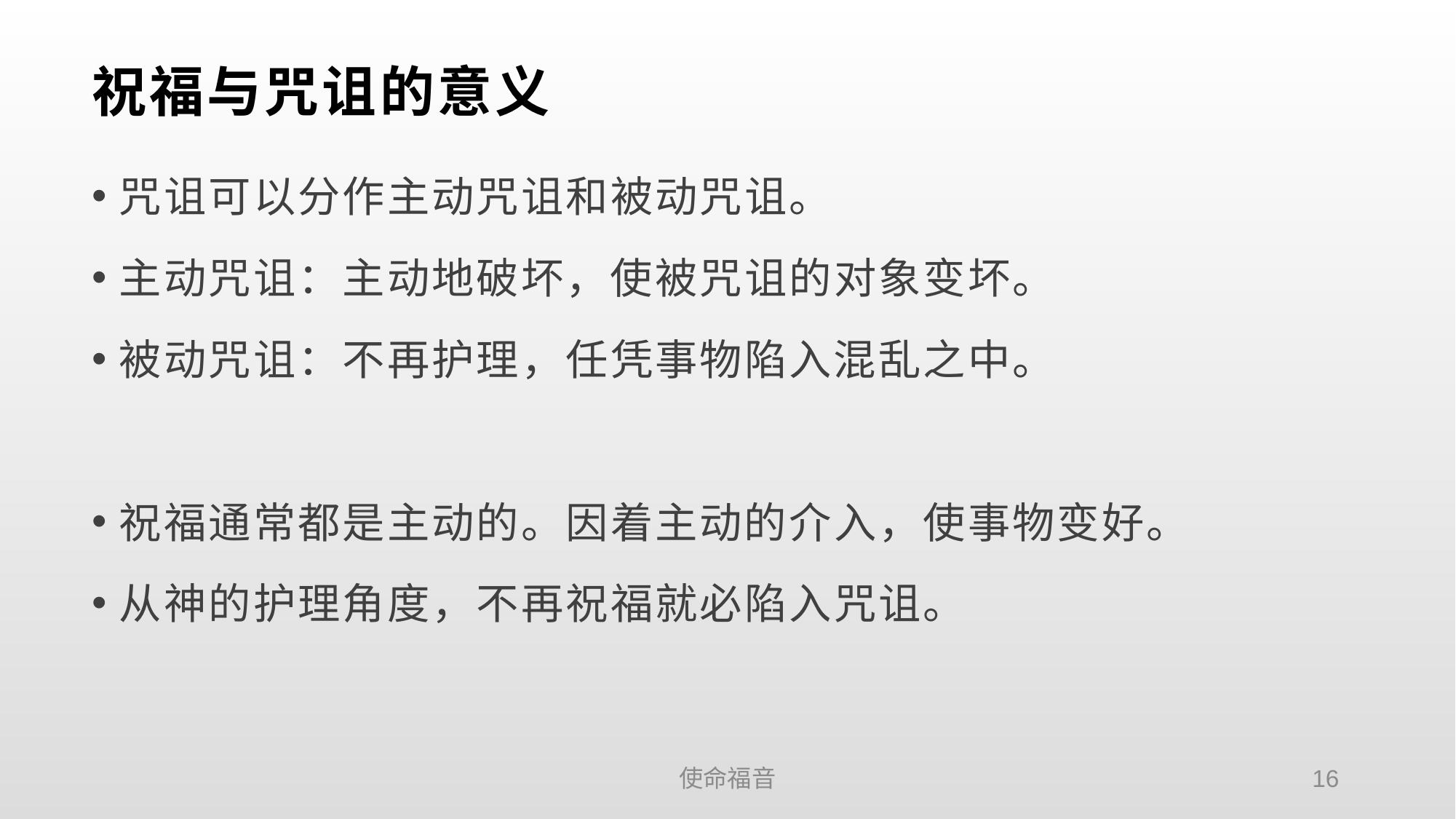

# 祝福与咒诅的意义
咒诅可以分作主动咒诅和被动咒诅。
主动咒诅：主动地破坏，使被咒诅的对象变坏。
被动咒诅：不再护理，任凭事物陷入混乱之中。

祝福通常都是主动的。因着主动的介入，使事物变好。
从神的护理角度，不再祝福就必陷入咒诅。
使命福音
16